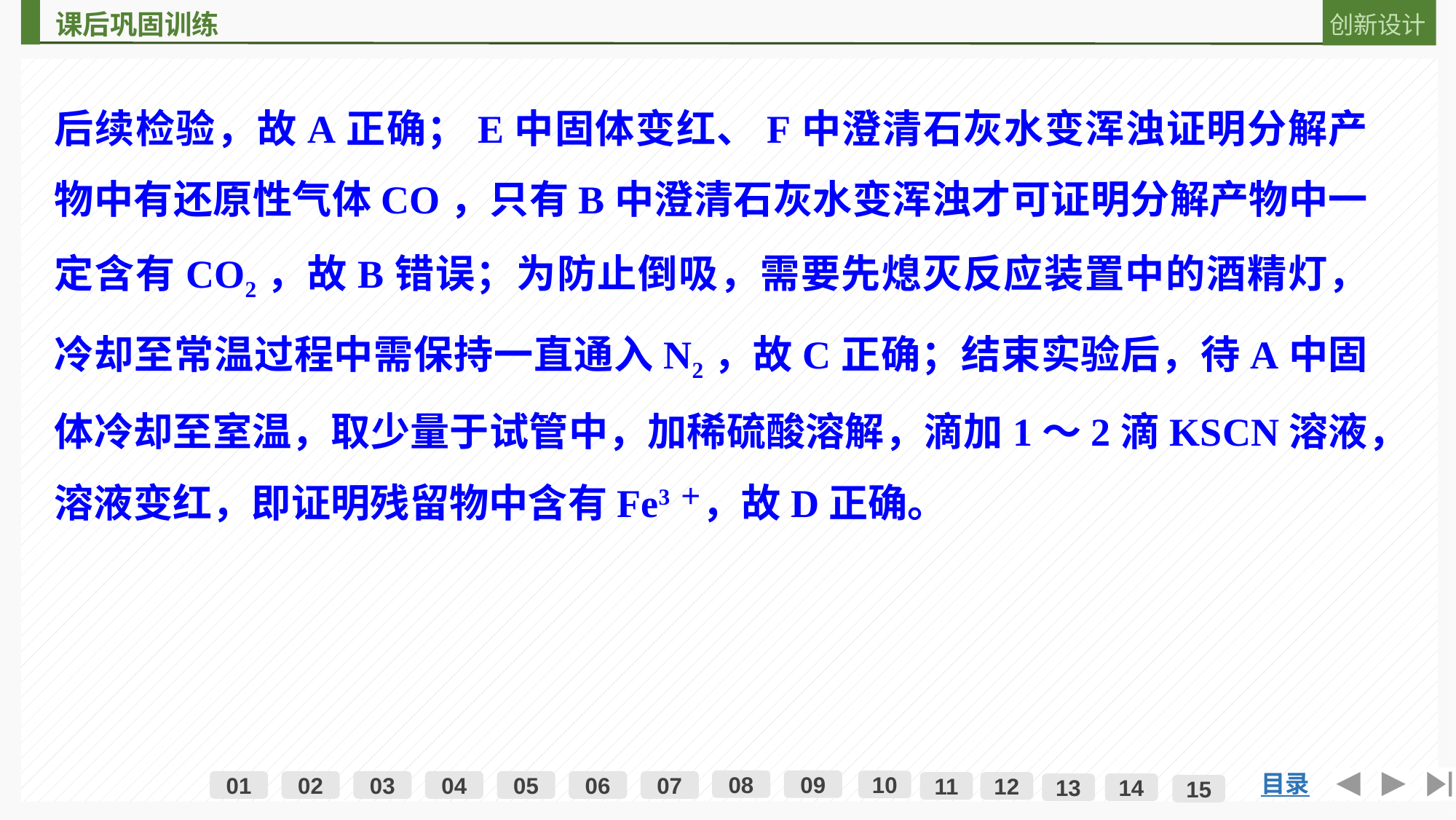

后续检验，故A正确；E中固体变红、F中澄清石灰水变浑浊证明分解产物中有还原性气体CO，只有B中澄清石灰水变浑浊才可证明分解产物中一定含有CO2，故B错误；为防止倒吸，需要先熄灭反应装置中的酒精灯，冷却至常温过程中需保持一直通入N2，故C正确；结束实验后，待A中固体冷却至室温，取少量于试管中，加稀硫酸溶解，滴加1～2滴KSCN溶液，溶液变红，即证明残留物中含有Fe3＋，故D正确。